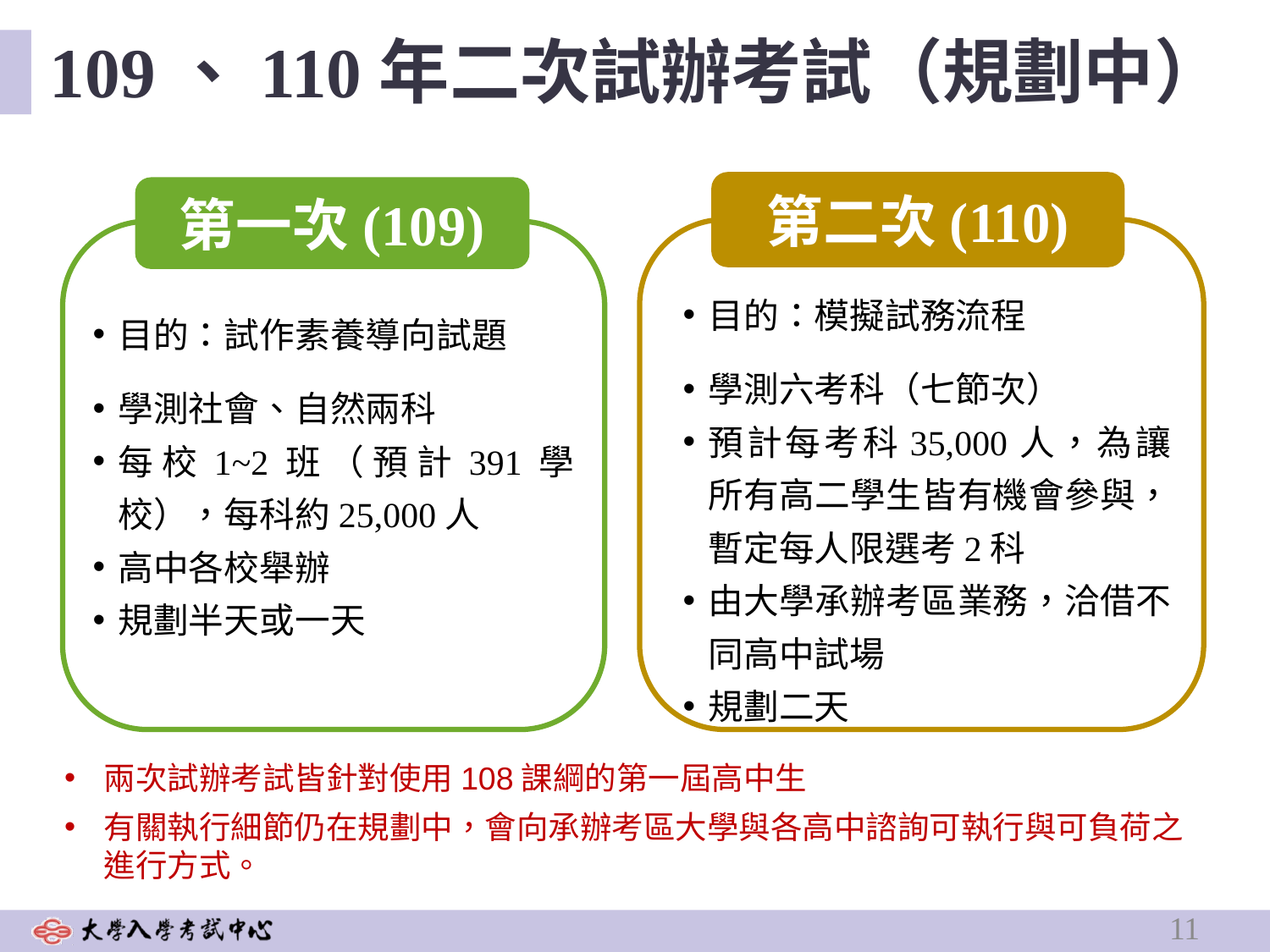

109、110年二次試辦考試（規劃中）
第二次(110)

目的：模擬試務流程
學測六考科（七節次）
預計每考科35,000人，為讓所有高二學生皆有機會參與，暫定每人限選考2科
由大學承辦考區業務，洽借不同高中試場
規劃二天
第一次(109)

目的：試作素養導向試題
學測社會、自然兩科
每校1~2班（預計391學校），每科約25,000人
高中各校舉辦
規劃半天或一天
兩次試辦考試皆針對使用108課綱的第一屆高中生
有關執行細節仍在規劃中，會向承辦考區大學與各高中諮詢可執行與可負荷之進行方式。
11